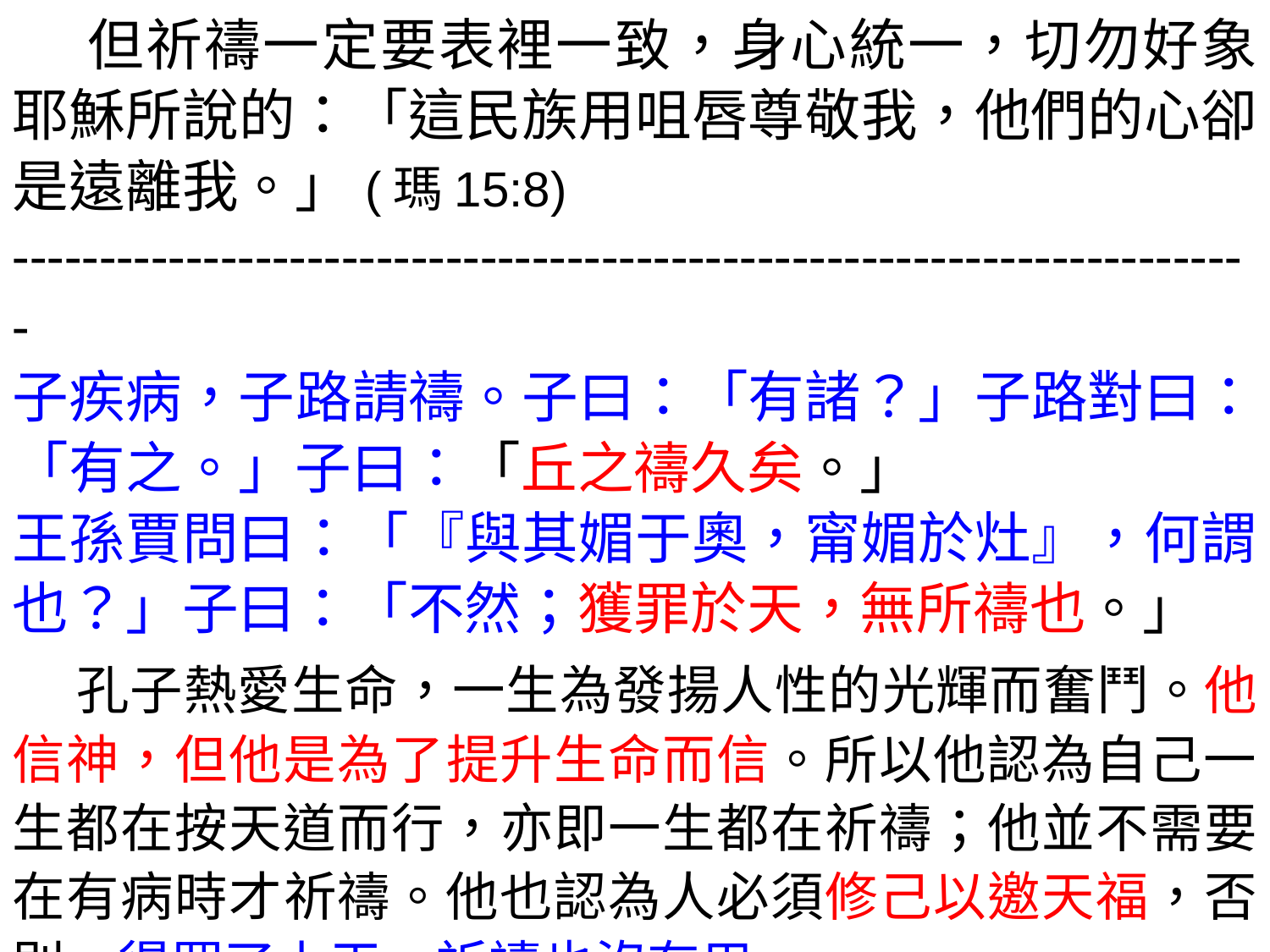

但祈禱一定要表裡一致，身心統一，切勿好象耶穌所說的：「這民族用咀唇尊敬我，他們的心卻是遠離我。」(瑪15:8)
------------------------------------------------------------------------
子疾病，子路請禱。子曰：「有諸？」子路對曰：「有之。」子曰：「丘之禱久矣。」
王孫賈問曰：「『與其媚于奧，甯媚於灶』，何謂也？」子曰：「不然；獲罪於天，無所禱也。」
    孔子熱愛生命，一生為發揚人性的光輝而奮鬥。他信神，但他是為了提升生命而信。所以他認為自己一生都在按天道而行，亦即一生都在祈禱；他並不需要在有病時才祈禱。他也認為人必須修己以邀天福，否則，得罪了上天，祈禱也沒有用。